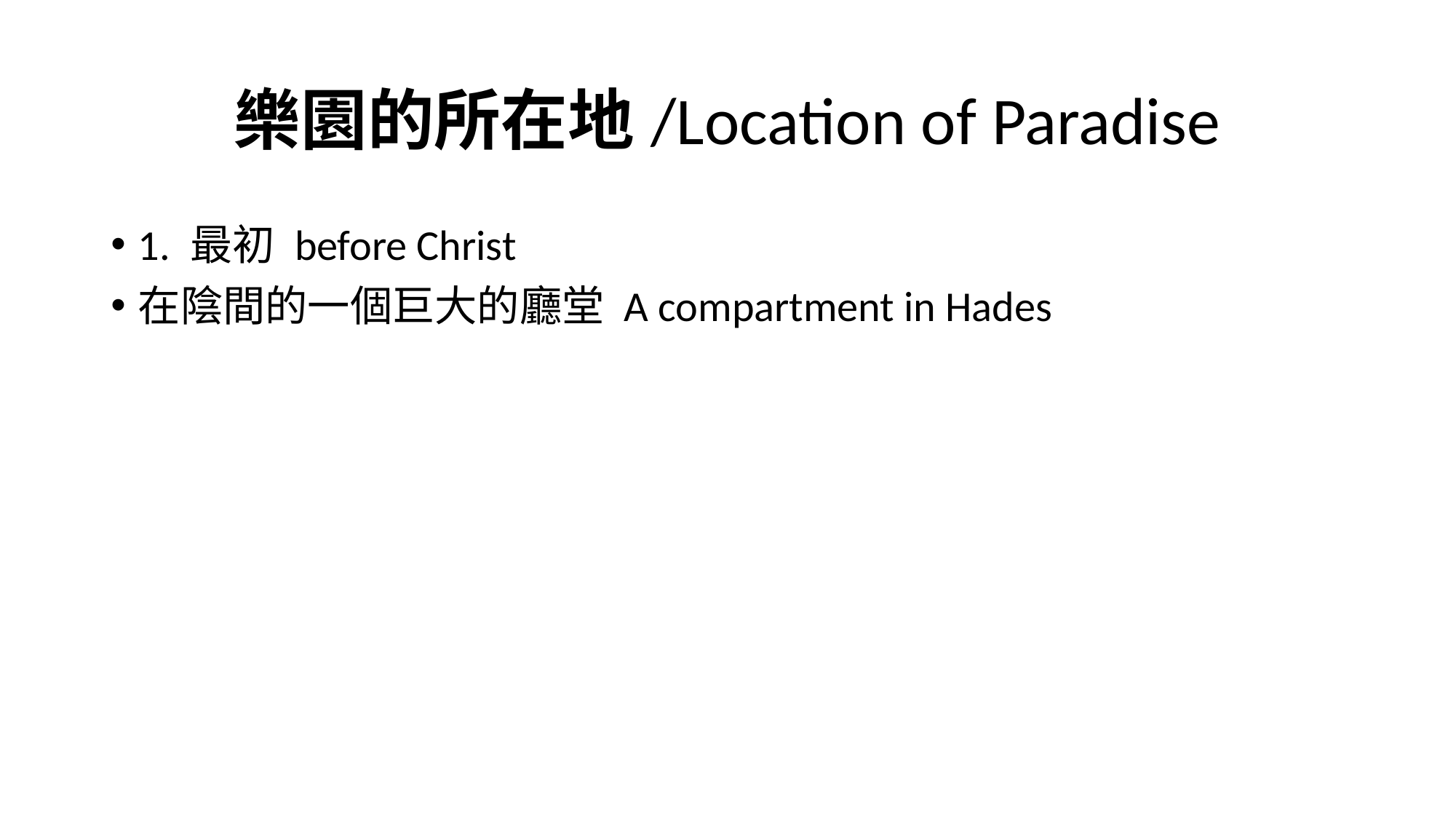

# 樂園的所在地/Location of Paradise
1. 最初 before Christ
在陰間的一個巨大的廳堂 A compartment in Hades